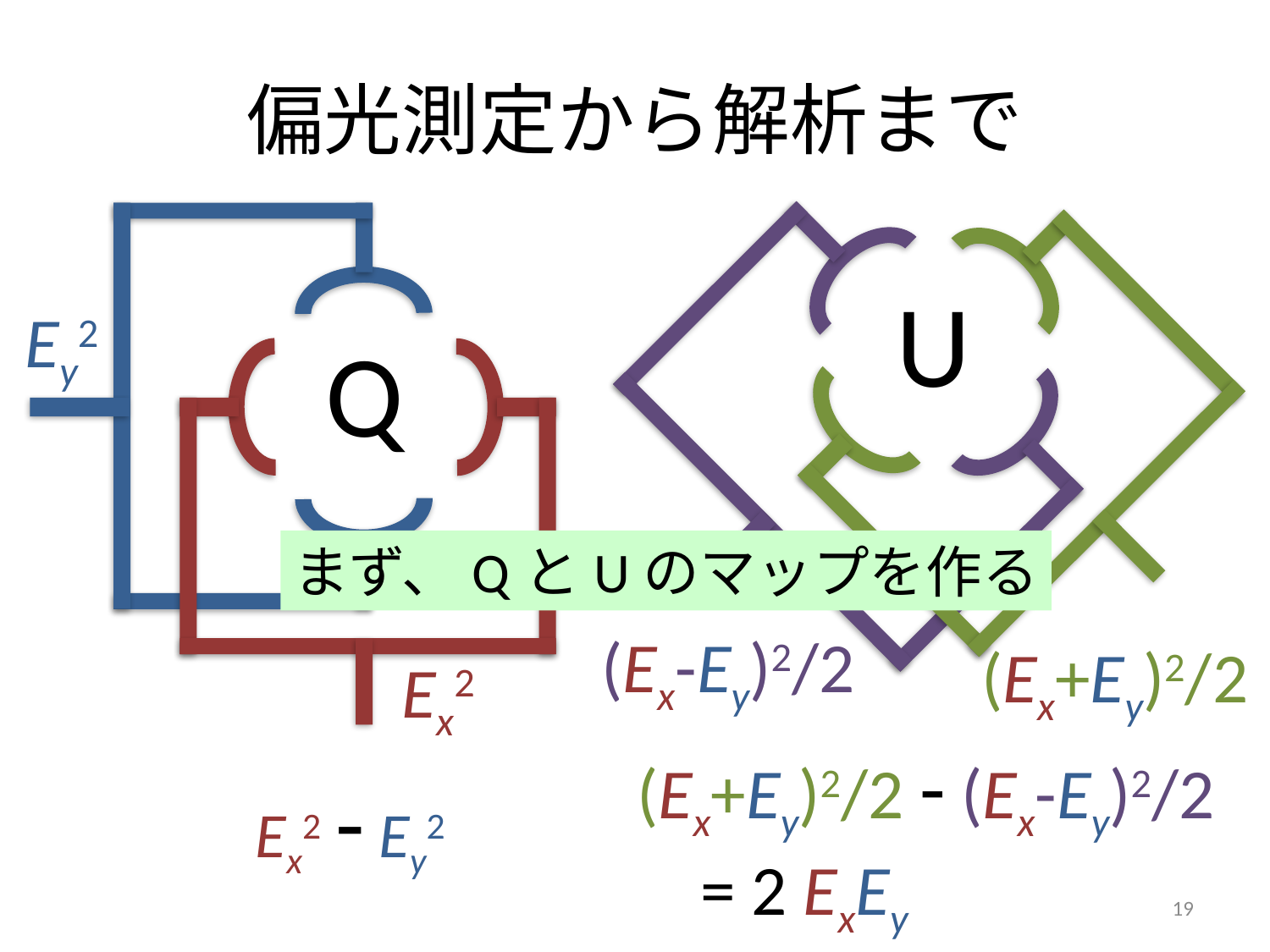

# 偏光測定から解析まで

(Ex-Ey)2/2
(Ex+Ey)2/2

Ey2

Ex2
U
Q
まず、QとUのマップを作る
(Ex+Ey)2/2 - (Ex-Ey)2/2
    = 2 ExEy
Ex2 - Ey2
19